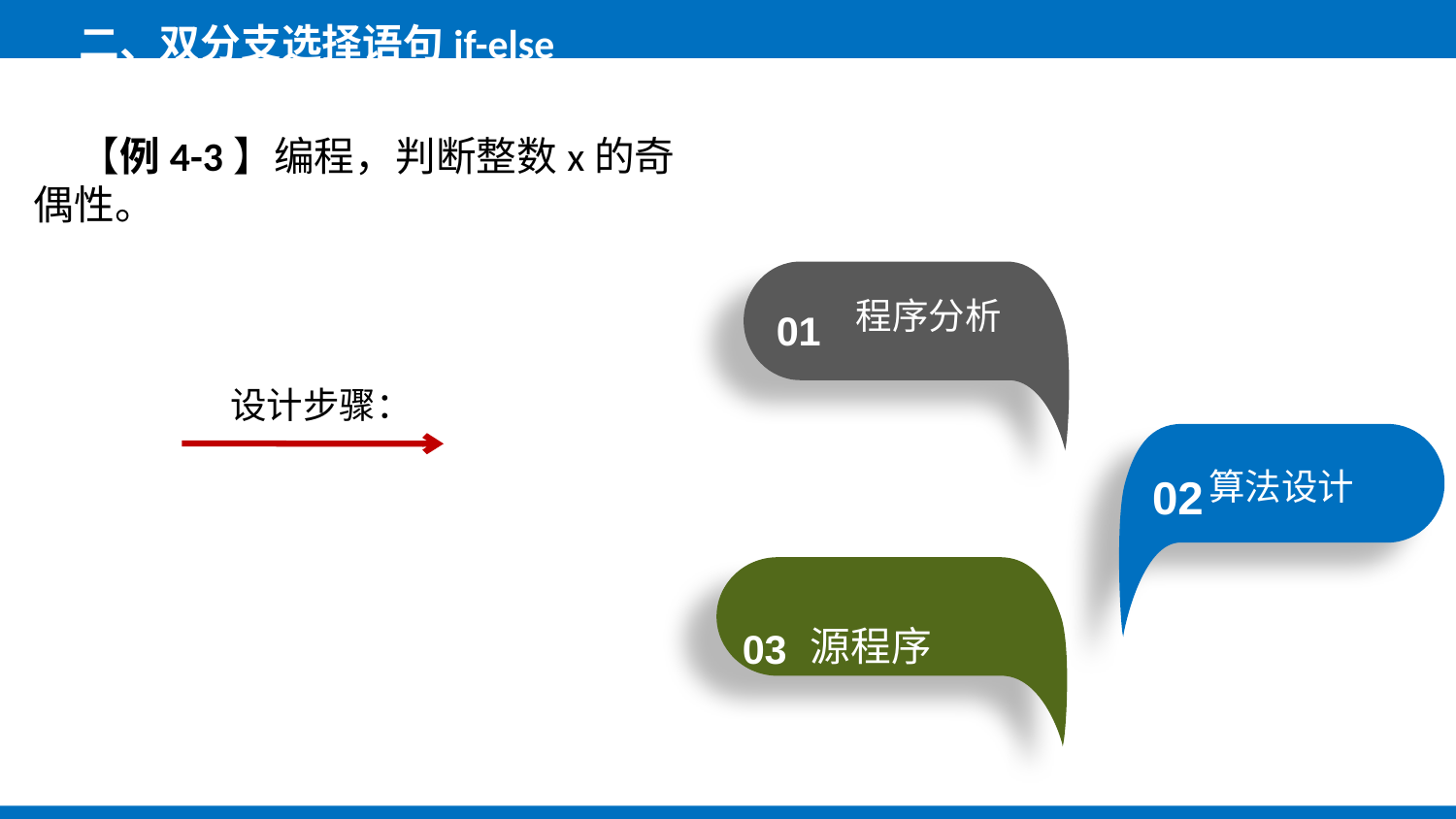

二、双分支选择语句if-else

    【例4-3】编程，判断整数x的奇偶性。

程序分析
01
设计步骤：

算法设计
02

03
源程序